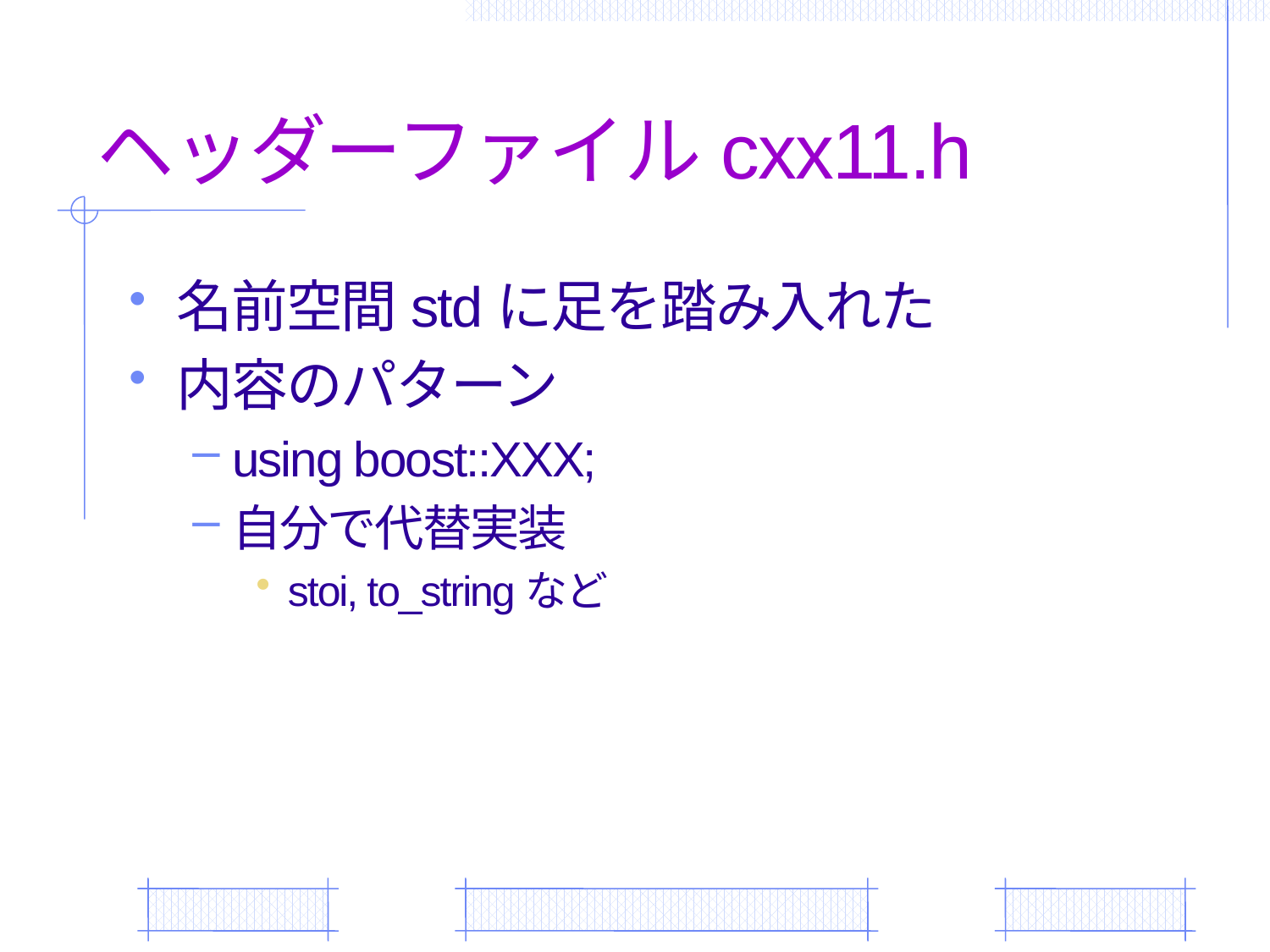

# ヘッダーファイルcxx11.h
名前空間stdに足を踏み入れた
内容のパターン
using boost::XXX;
自分で代替実装
stoi, to_stringなど